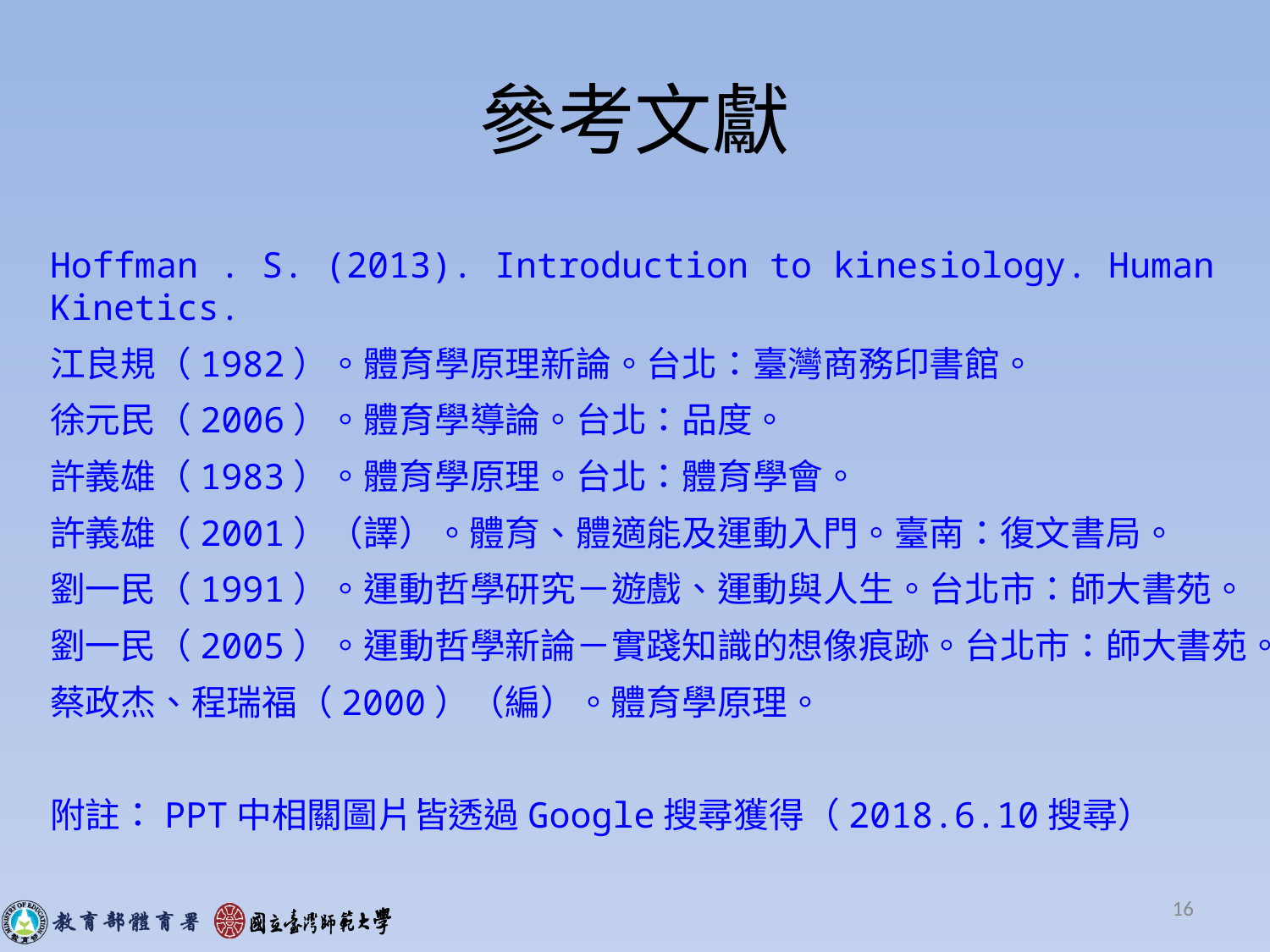

# 參考文獻
Hoffman . S. (2013). Introduction to kinesiology. Human Kinetics.
江良規（1982）。體育學原理新論。台北：臺灣商務印書館。
徐元民（2006）。體育學導論。台北：品度。
許義雄（1983）。體育學原理。台北：體育學會。
許義雄（2001）（譯）。體育、體適能及運動入門。臺南：復文書局。
劉一民（1991）。運動哲學研究－遊戲、運動與人生。台北市：師大書苑。
劉一民（2005）。運動哲學新論－實踐知識的想像痕跡。台北市：師大書苑。
蔡政杰、程瑞福（2000）（編）。體育學原理。

附註：PPT中相關圖片皆透過Google搜尋獲得（2018.6.10搜尋）

16